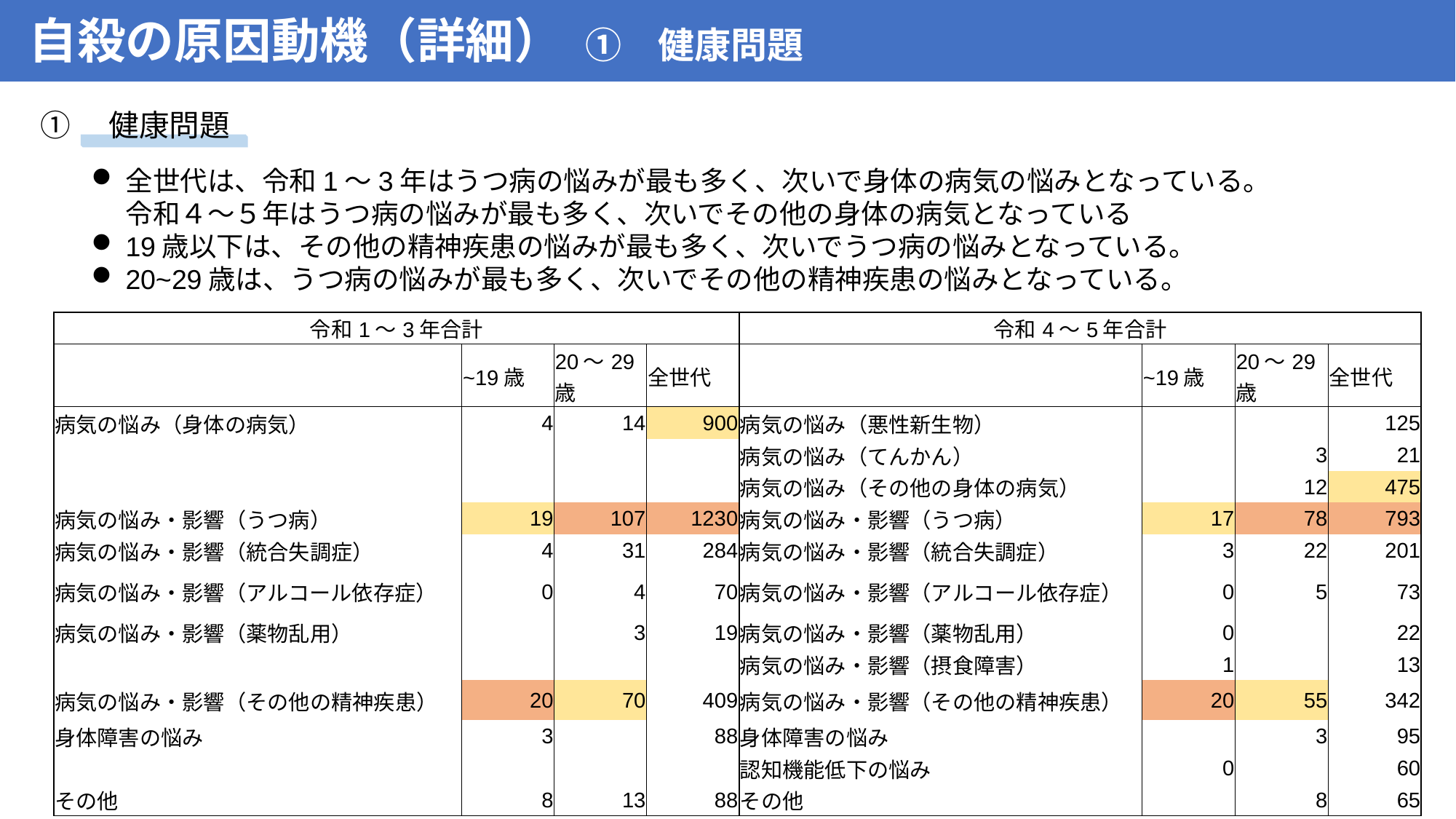

# 自殺の原因動機（詳細）  ①　健康問題
①　健康問題

全世代は、令和1～3年はうつ病の悩みが最も多く、次いで身体の病気の悩みとなっている。令和４～５年はうつ病の悩みが最も多く、次いでその他の身体の病気となっている
19歳以下は、その他の精神疾患の悩みが最も多く、次いでうつ病の悩みとなっている。
20~29歳は、うつ病の悩みが最も多く、次いでその他の精神疾患の悩みとなっている。
| 令和1～3年合計 |  |  |  |  |  | 令和4～5年合計 |  |  |  |  |  |
| --- | --- | --- | --- | --- | --- | --- | --- | --- | --- | --- | --- |
|  |  |  | ~19歳 | 20～29歳 | 全世代 |  |  |  | ~19歳 | 20～29歳 | 全世代 |
| 病気の悩み（身体の病気） |  |  | 4 | 14 | 900 | 病気の悩み（悪性新生物） |  |  |  |  | 125 |
|  |  |  |  |  |  | 病気の悩み（てんかん） |  |  |  | 3 | 21 |
|  |  |  |  |  |  | 病気の悩み（その他の身体の病気） |  |  |  | 12 | 475 |
| 病気の悩み・影響（うつ病） |  |  | 19 | 107 | 1230 | 病気の悩み・影響（うつ病） |  |  | 17 | 78 | 793 |
| 病気の悩み・影響（統合失調症） |  |  | 4 | 31 | 284 | 病気の悩み・影響（統合失調症） |  |  | 3 | 22 | 201 |
| 病気の悩み・影響（アルコール依存症） |  |  | 0 | 4 | 70 | 病気の悩み・影響（アルコール依存症） |  |  | 0 | 5 | 73 |
| 病気の悩み・影響（薬物乱用） |  |  |  | 3 | 19 | 病気の悩み・影響（薬物乱用） |  |  | 0 |  | 22 |
|  |  |  |  |  |  | 病気の悩み・影響（摂食障害） |  |  | 1 |  | 13 |
| 病気の悩み・影響（その他の精神疾患） |  |  | 20 | 70 | 409 | 病気の悩み・影響（その他の精神疾患） |  |  | 20 | 55 | 342 |
| 身体障害の悩み |  |  | 3 |  | 88 | 身体障害の悩み |  |  |  | 3 | 95 |
|  |  |  |  |  |  | 認知機能低下の悩み |  |  | 0 |  | 60 |
| その他 |  |  | 8 | 13 | 88 | その他 |  |  |  | 8 | 65 |